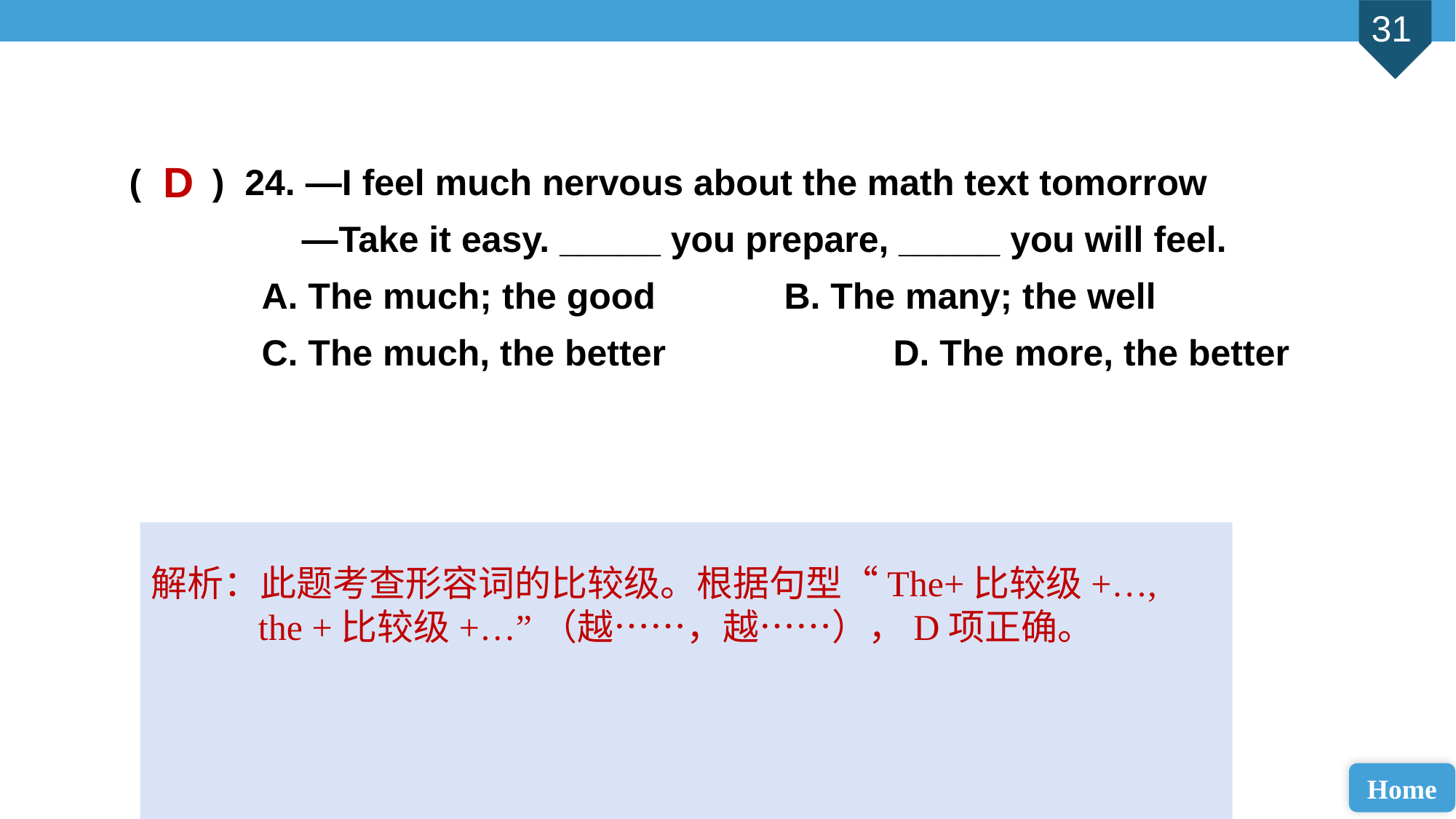

(       )  24. —I feel much nervous about the math text tomorrow
                 —Take it easy. _____ you prepare, _____ you will feel.
             A. The much; the good 		B. The many; the well
             C. The much, the better 		D. The more, the better
D

解析：此题考查形容词的比较级。根据句型“The+比较级+…, the +比较级+…”（越……，越……），D项正确。